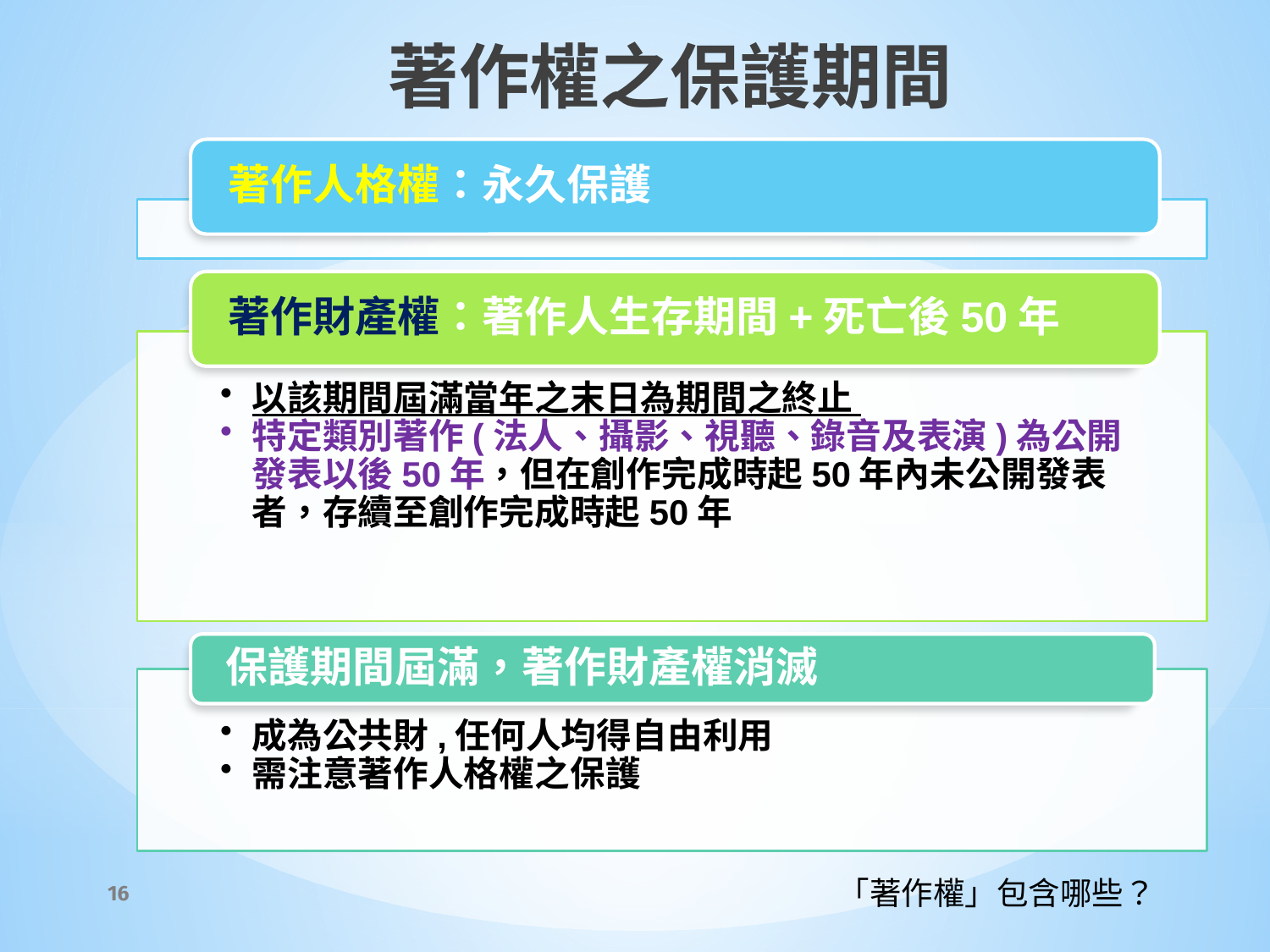

# 著作權之保護期間
著作人格權：永久保護
以該期間屆滿當年之末日為期間之終止
特定類別著作(法人、攝影、視聽、錄音及表演)為公開發表以後50年，但在創作完成時起50年內未公開發表者，存續至創作完成時起50年
著作財產權：著作人生存期間+死亡後50年
成為公共財,任何人均得自由利用
需注意著作人格權之保護
保護期間屆滿，著作財產權消滅
16
「著作權」包含哪些？